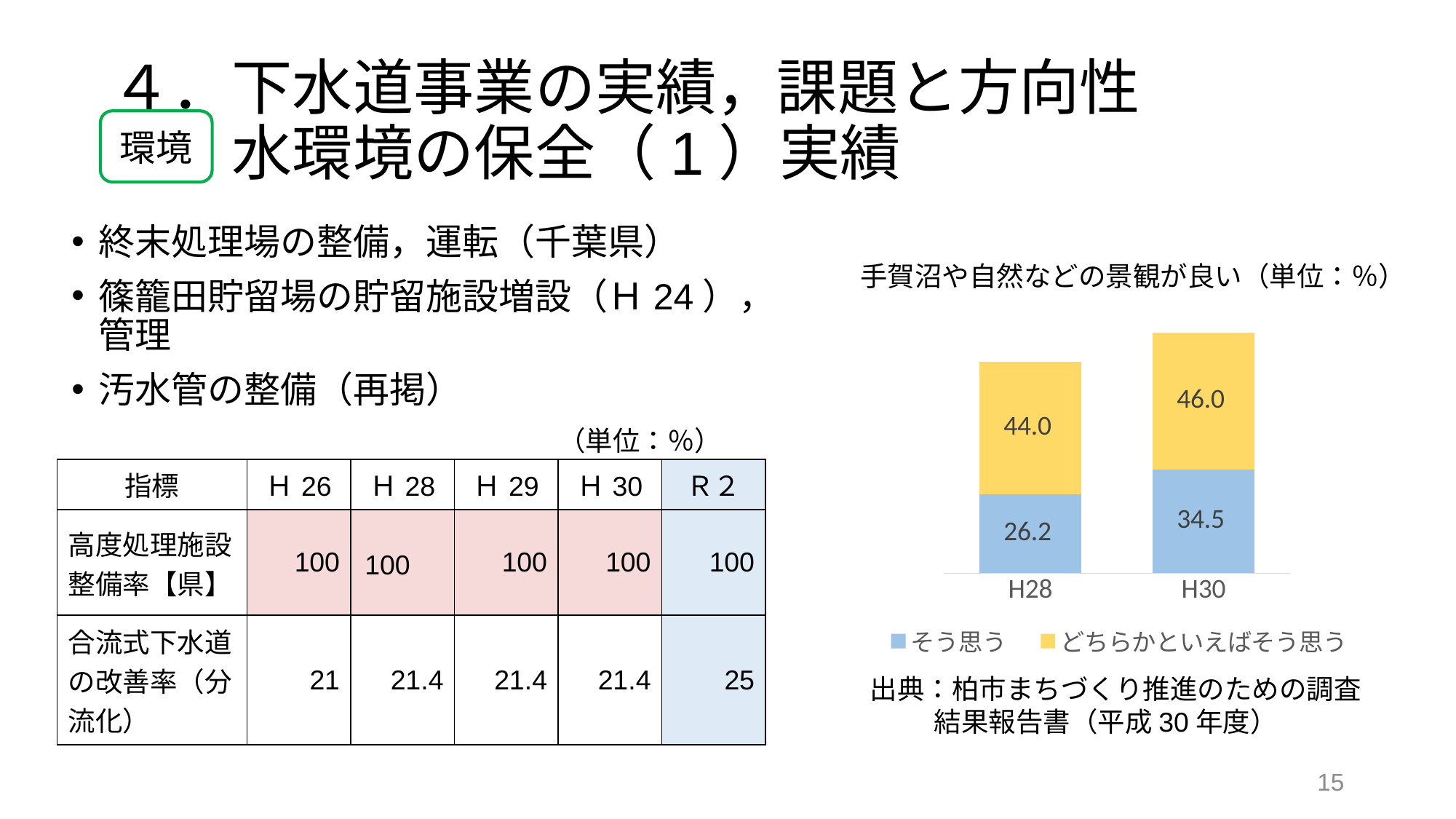

# ４．下水道事業の実績，課題と方向性 　　水環境の保全（1）実績
環境
終末処理場の整備，運転（千葉県）
篠籠田貯留場の貯留施設増設（Ｈ24），管理
汚水管の整備（再掲）
手賀沼や自然などの景観が良い（単位：％）

### Chart

| Category | そう思う | どちらかといえばそう思う |
|---|---|---|
| H28 | 26.2 | 44.0 |
| H30 | 34.5 | 46.0 |
（単位：％）
| 指標 | Ｈ26 | Ｈ28 | Ｈ29 | Ｈ30 | Ｒ２ |
| --- | --- | --- | --- | --- | --- |
| 高度処理施設整備率【県】 | 100 | 100 | 100 | 100 | 100 |
| 合流式下水道の改善率（分流化） | 21 | 21.4 | 21.4 | 21.4 | 25 |
出典：柏市まちづくり推進のための調査結果報告書（平成30年度）
15